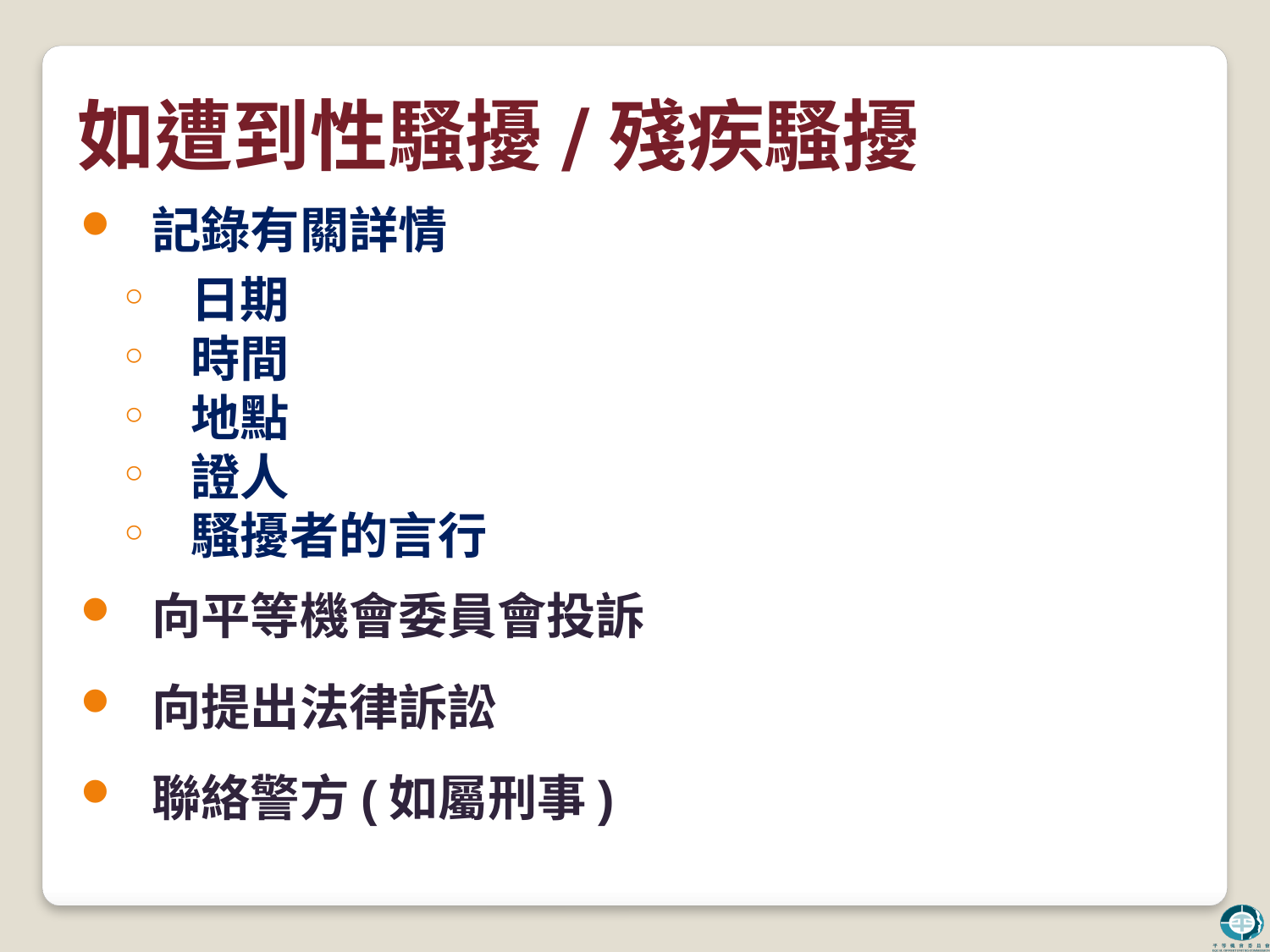

# 如遭到性騷擾/殘疾騷擾
記錄有關詳情
日期
時間
地點
證人
騷擾者的言行
向平等機會委員會投訴
向提出法律訴訟
聯絡警方(如屬刑事)